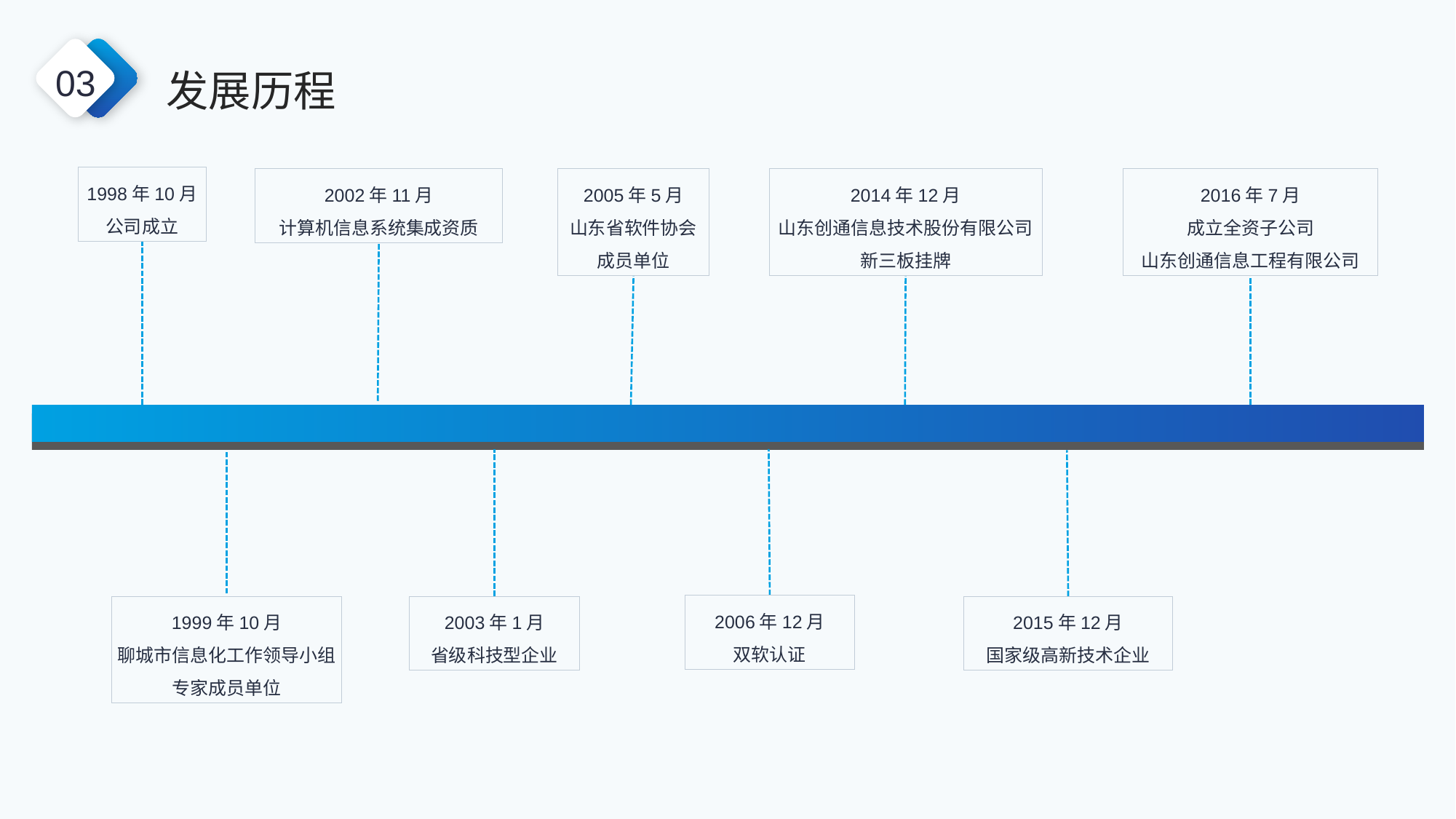

发展历程

03
1998年10月
公司成立
2002年11月
计算机信息系统集成资质
2005年5月
山东省软件协会成员单位
2014年12月
山东创通信息技术股份有限公司
新三板挂牌
2016年7月
成立全资子公司
山东创通信息工程有限公司
2003年1月
省级科技型企业
2006年12月
双软认证
1999年10月
聊城市信息化工作领导小组
专家成员单位
2015年12月
国家级高新技术企业